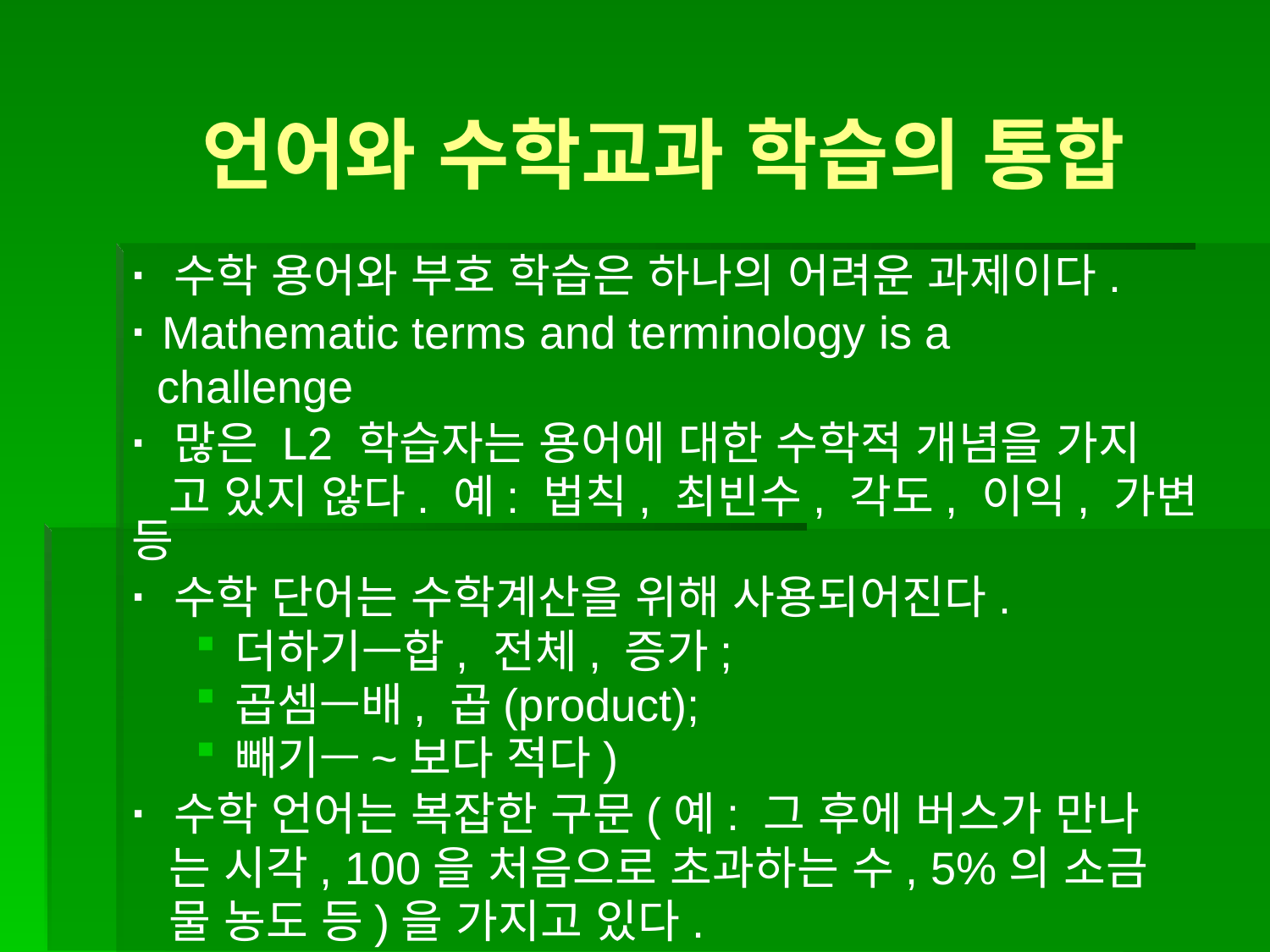

언어와 수학교과 학습의 통합
· 수학 용어와 부호 학습은 하나의 어려운 과제이다.
· Mathematic terms and terminology is a
  challenge
· 많은 L2 학습자는 용어에 대한 수학적 개념을 가지
  고 있지 않다. 예: 법칙, 최빈수, 각도, 이익, 가변 등
· 수학 단어는 수학계산을 위해 사용되어진다.
더하기—합, 전체, 증가;
곱셈—배, 곱(product);
빼기—~보다 적다)
· 수학 언어는 복잡한 구문(예: 그 후에 버스가 만나
  는 시각, 100을 처음으로 초과하는 수, 5%의 소금
  물 농도 등)을 가지고 있다.